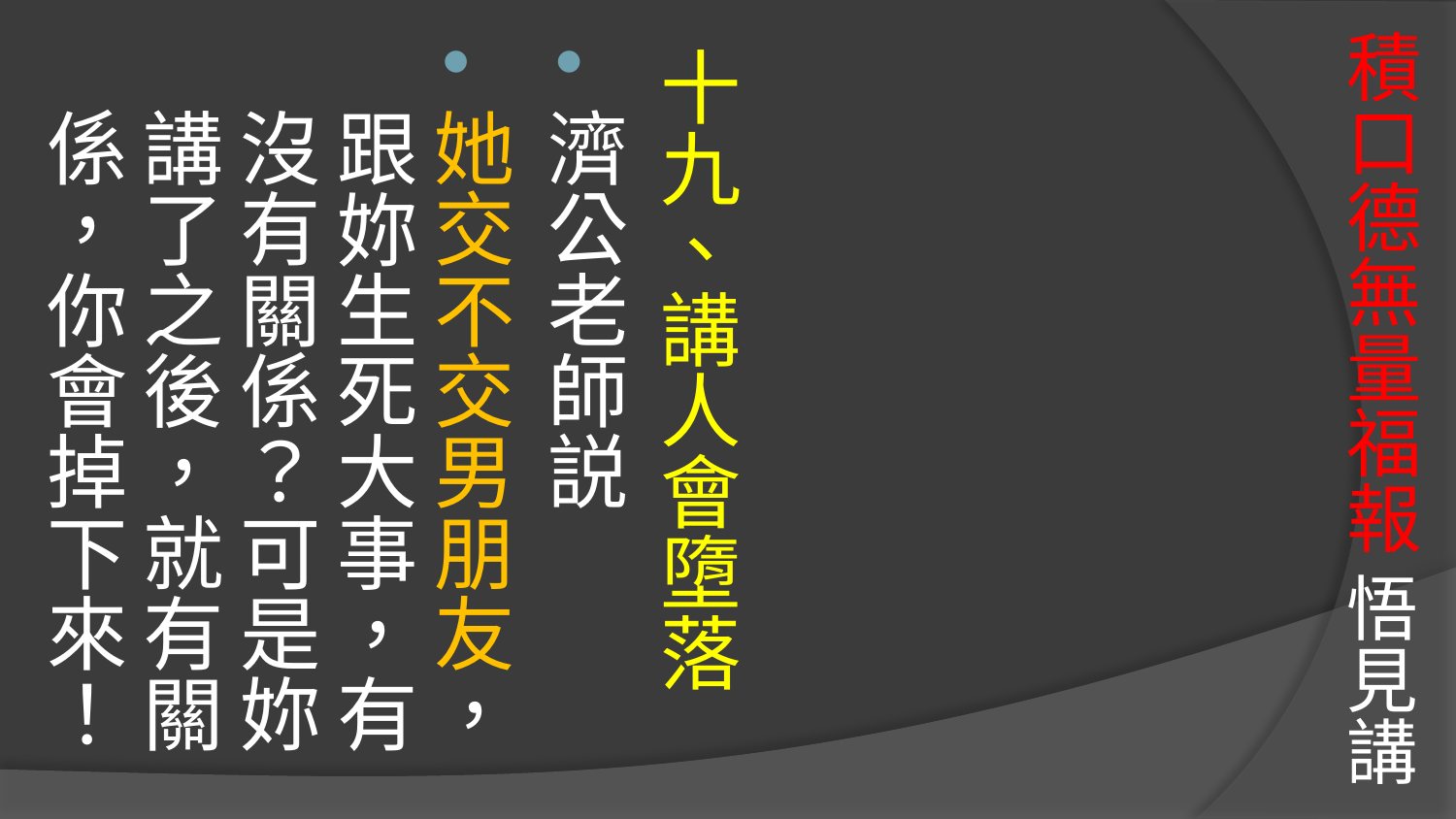

# 積口德無量福報 悟見講
十九、講人會墮落
濟公老師説
她交不交男朋友，跟妳生死大事，有沒有關係？可是妳講了之後，就有關係，你會掉下來！